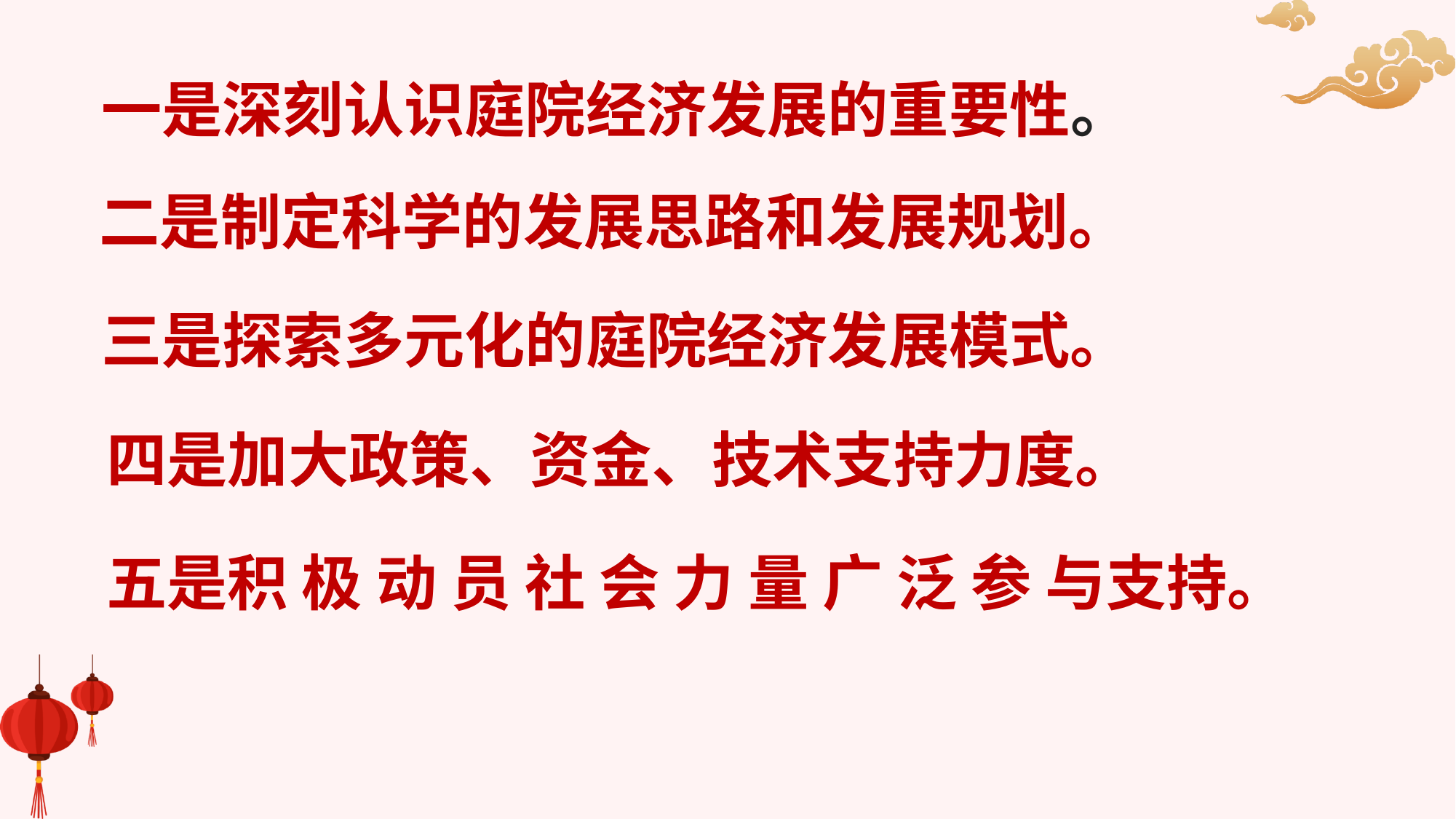

一是深刻认识庭院经济发展的重要性。
二是制定科学的发展思路和发展规划。
三是探索多元化的庭院经济发展模式。
四是加大政策、资金、技术支持力度。
五是积 极 动 员 社 会 力 量 广 泛 参 与支持。